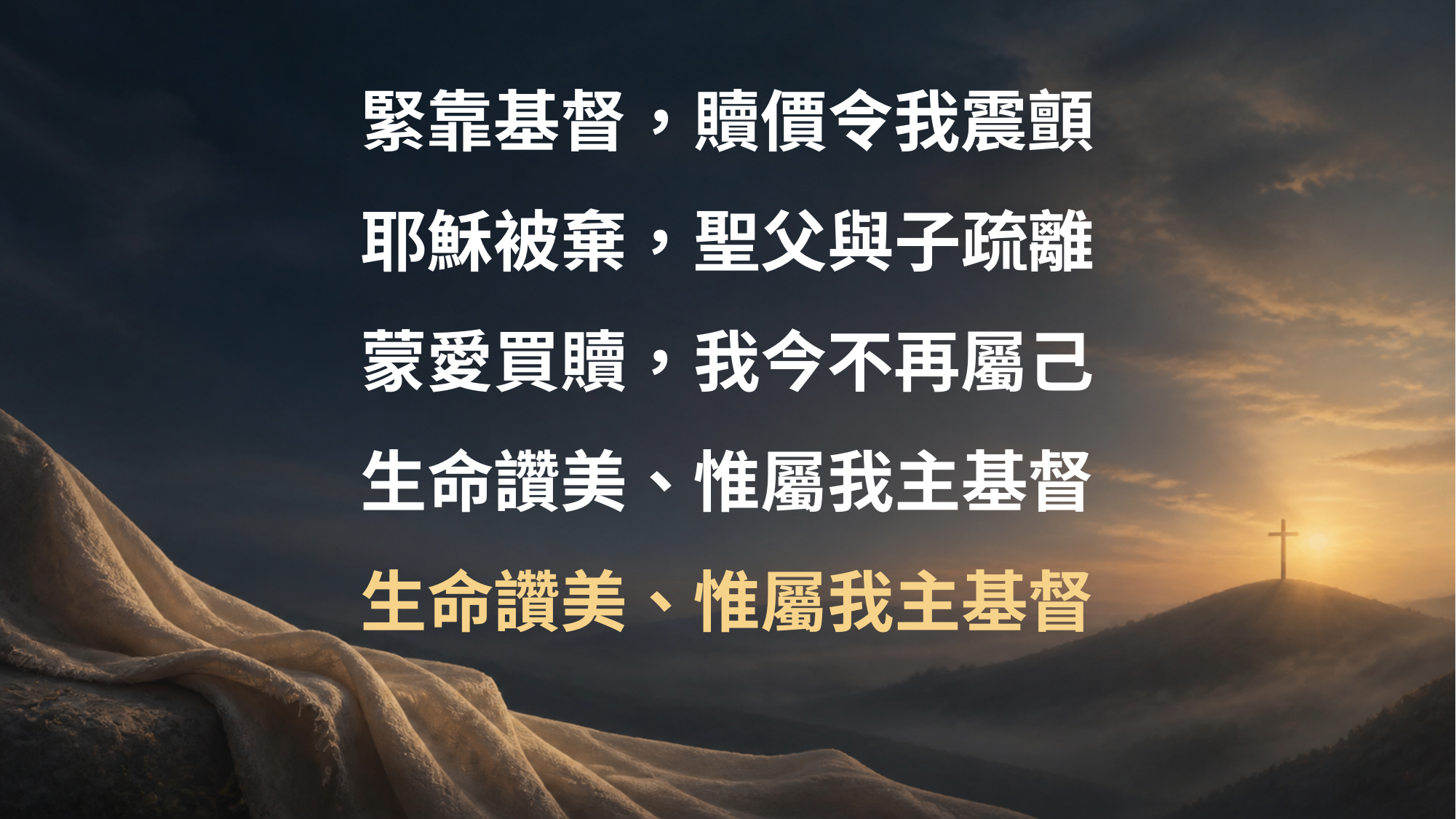

緊靠基督，贖價令我震顫
耶穌被棄，聖父與子疏離
蒙愛買贖，我今不再屬己
生命讚美、惟屬我主基督
生命讚美、惟屬我主基督